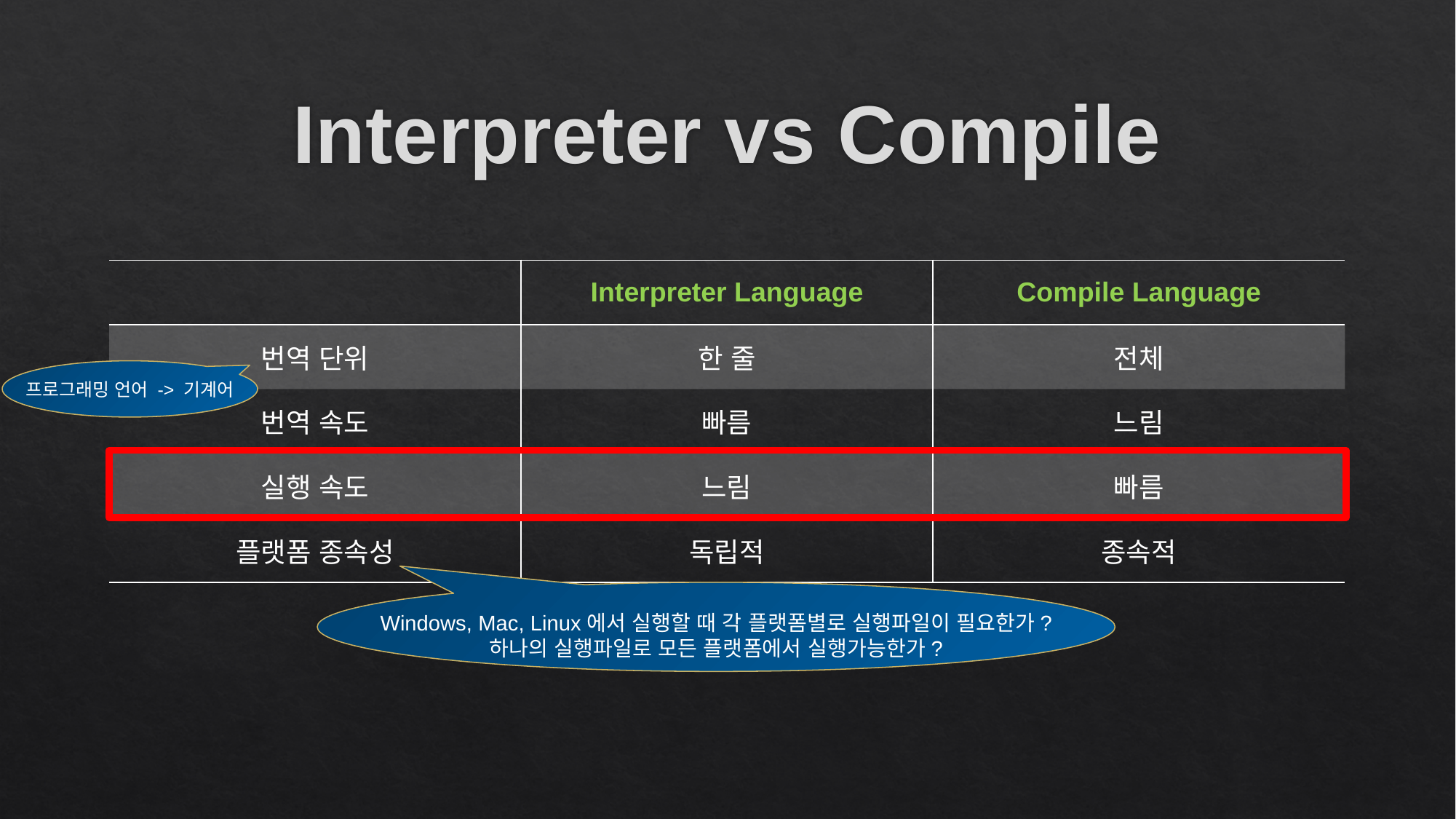

# Interpreter vs Compile
|  | Interpreter Language | Compile Language |
| --- | --- | --- |
| 번역 단위 | 한 줄 | 전체 |
| 번역 속도 | 빠름 | 느림 |
| 실행 속도 | 느림 | 빠름 |
| 플랫폼 종속성 | 독립적 | 종속적 |
프로그래밍 언어 -> 기계어

Windows, Mac, Linux에서 실행할 때 각 플랫폼별로 실행파일이 필요한가?
하나의 실행파일로 모든 플랫폼에서 실행가능한가?